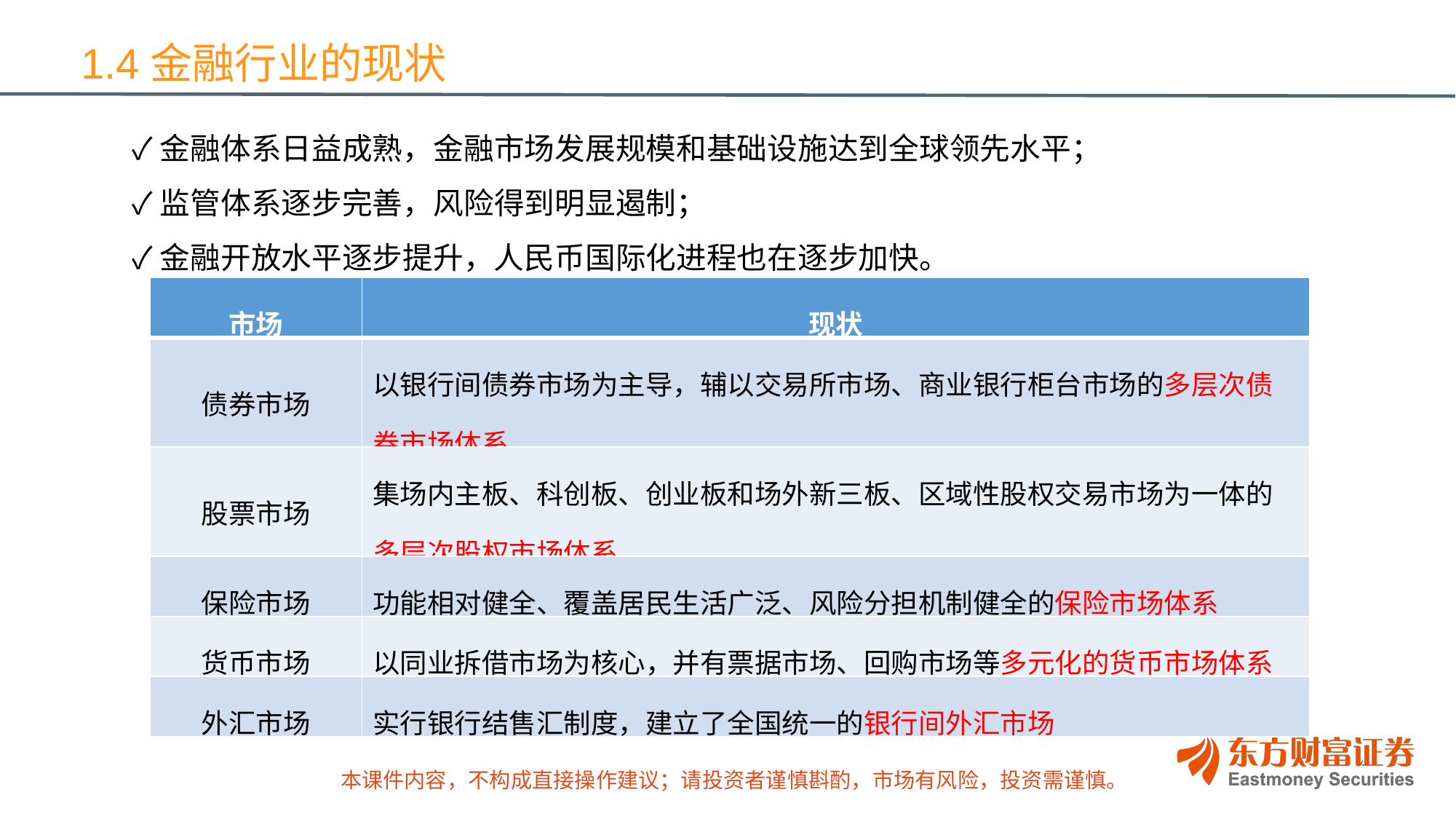

1.4金融行业的现状
✓金融体系日益成熟，金融市场发展规模和基础设施达到全球领先水平；
✓监管体系逐步完善，风险得到明显遏制；
✓金融开放水平逐步提升，人民币国际化进程也在逐步加快。

| 市场 | 现状 |
| --- | --- |
| 债券市场 | 以银行间债券市场为主导，辅以交易所市场、商业银行柜台市场的多层次债券市场体系 |
| 股票市场 | 集场内主板、科创板、创业板和场外新三板、区域性股权交易市场为一体的多层次股权市场体系 |
| 保险市场 | 功能相对健全、覆盖居民生活广泛、风险分担机制健全的保险市场体系 |
| 货币市场 | 以同业拆借市场为核心，并有票据市场、回购市场等多元化的货币市场体系 |
| 外汇市场 | 实行银行结售汇制度，建立了全国统一的银行间外汇市场 |